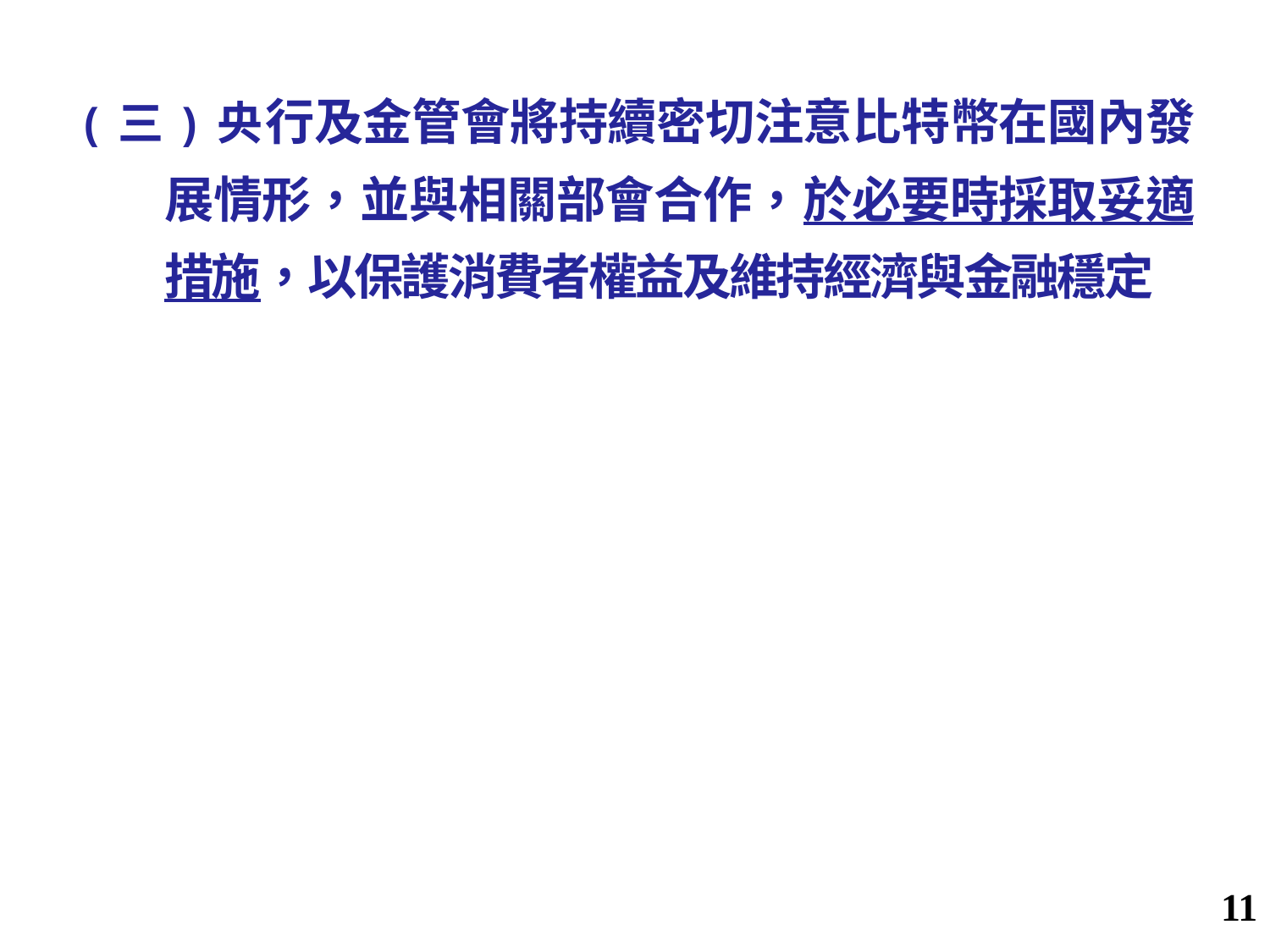

(三)央行及金管會將持續密切注意比特幣在國內發展情形，並與相關部會合作，於必要時採取妥適措施，以保護消費者權益及維持經濟與金融穩定

11